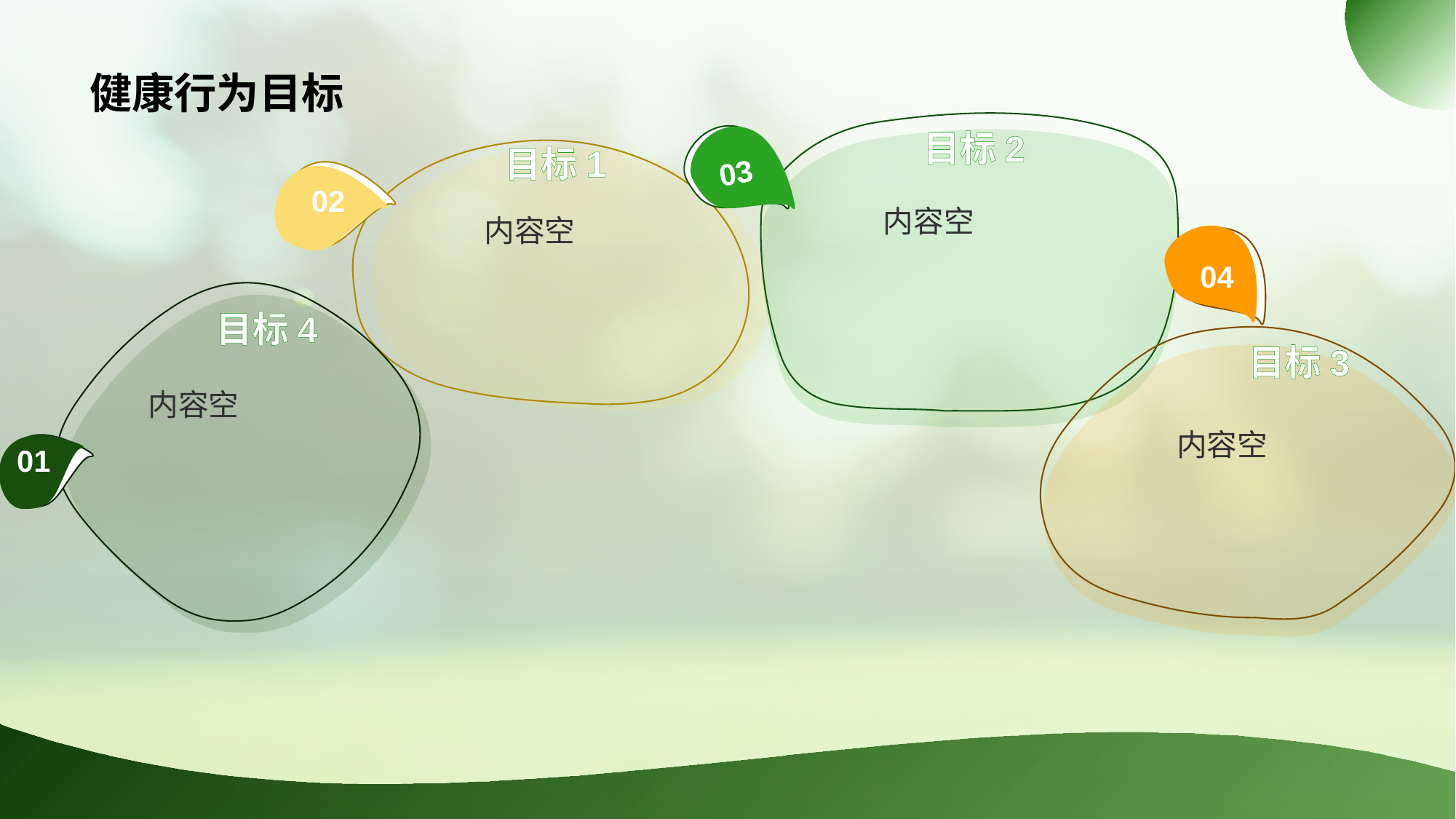

# 健康行为目标
目标2
03
内容空
目标1
02
内容空

04
目标3
内容空
目标4
内容空
01